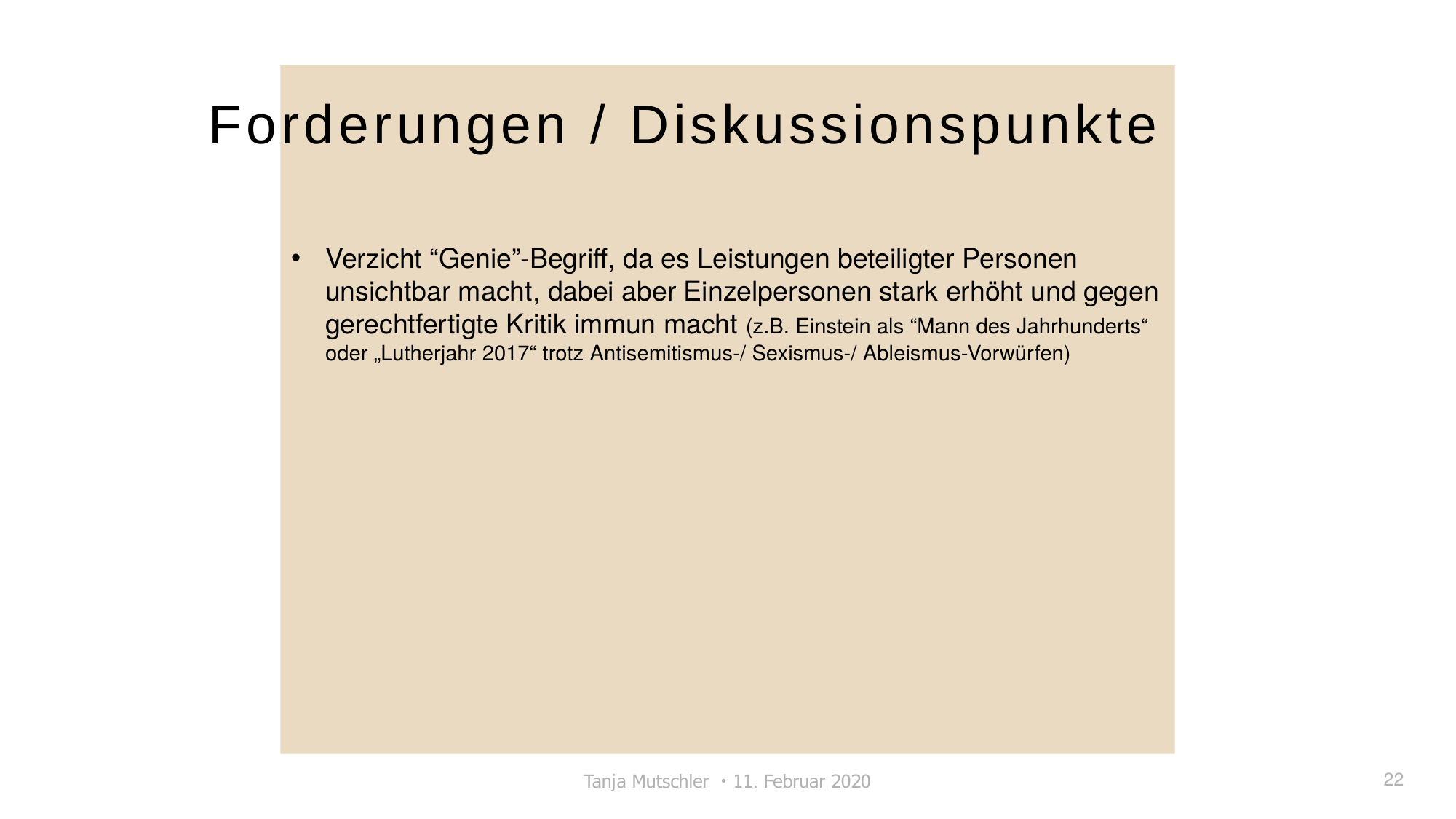

Forderungen / Diskussionspunkte
Verzicht “Genie”-Begriff, da es Leistungen beteiligter Personen unsichtbar macht, dabei aber Einzelpersonen stark erhöht und gegen gerechtfertigte Kritik immun macht (z.B. Einstein als “Mann des Jahrhunderts“ oder „Lutherjahr 2017“ trotz Antisemitismus-/ Sexismus-/ Ableismus-Vorwürfen)

Tanja Mutschler ・11. Februar 2020
22